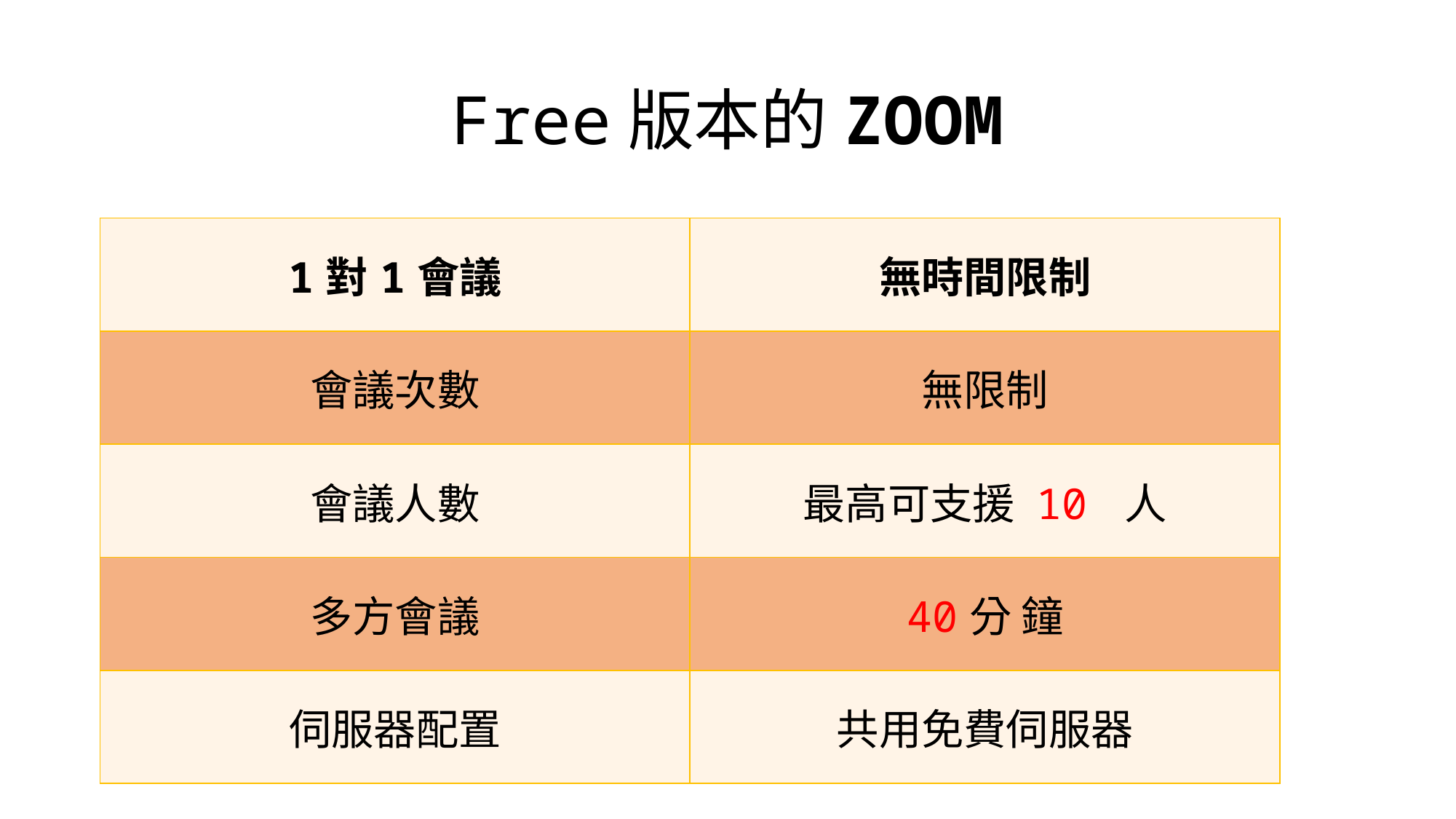

# Free版本的ZOOM
| 1對1會議 | 無時間限制 |
| --- | --- |
| 會議次數 | 無限制 |
| 會議人數 | 最高可支援 10 人 |
| 多方會議 | 40分 鐘 |
| 伺服器配置 | 共用免費伺服器 |